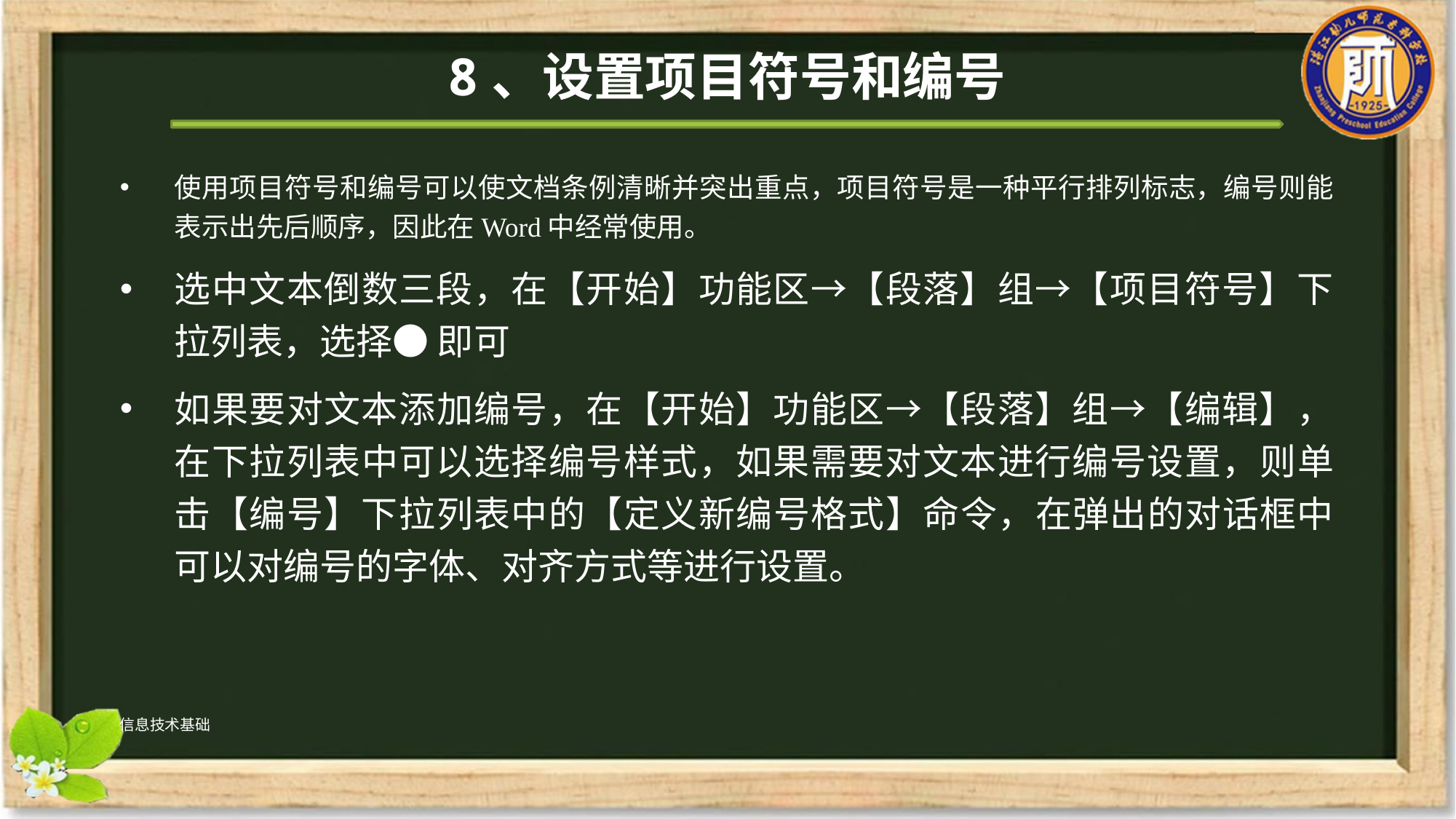

# 8、设置项目符号和编号
使用项目符号和编号可以使文档条例清晰并突出重点，项目符号是一种平行排列标志，编号则能表示出先后顺序，因此在Word中经常使用。
选中文本倒数三段，在【开始】功能区→【段落】组→【项目符号】下拉列表，选择● 即可
如果要对文本添加编号，在【开始】功能区→【段落】组→【编辑】，在下拉列表中可以选择编号样式，如果需要对文本进行编号设置，则单击【编号】下拉列表中的【定义新编号格式】命令，在弹出的对话框中可以对编号的字体、对齐方式等进行设置。
信息技术基础